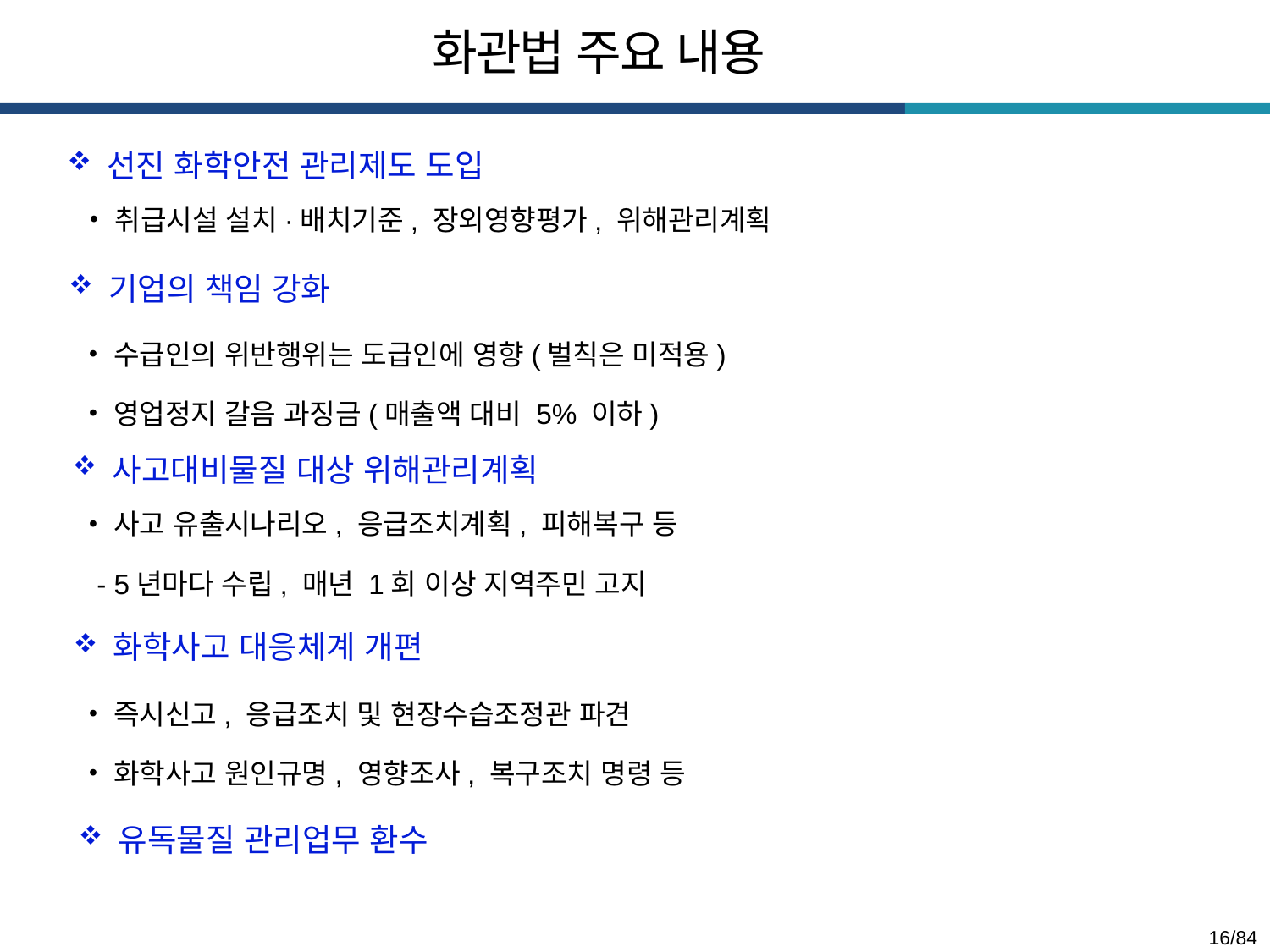

화관법 주요 내용
선진 화학안전 관리제도 도입
취급시설 설치·배치기준, 장외영향평가, 위해관리계획
기업의 책임 강화
수급인의 위반행위는 도급인에 영향(벌칙은 미적용)
영업정지 갈음 과징금(매출액 대비 5% 이하)
사고대비물질 대상 위해관리계획
사고 유출시나리오, 응급조치계획, 피해복구 등
 - 5년마다 수립, 매년 1회 이상 지역주민 고지
화학사고 대응체계 개편
즉시신고, 응급조치 및 현장수습조정관 파견
화학사고 원인규명, 영향조사, 복구조치 명령 등
유독물질 관리업무 환수